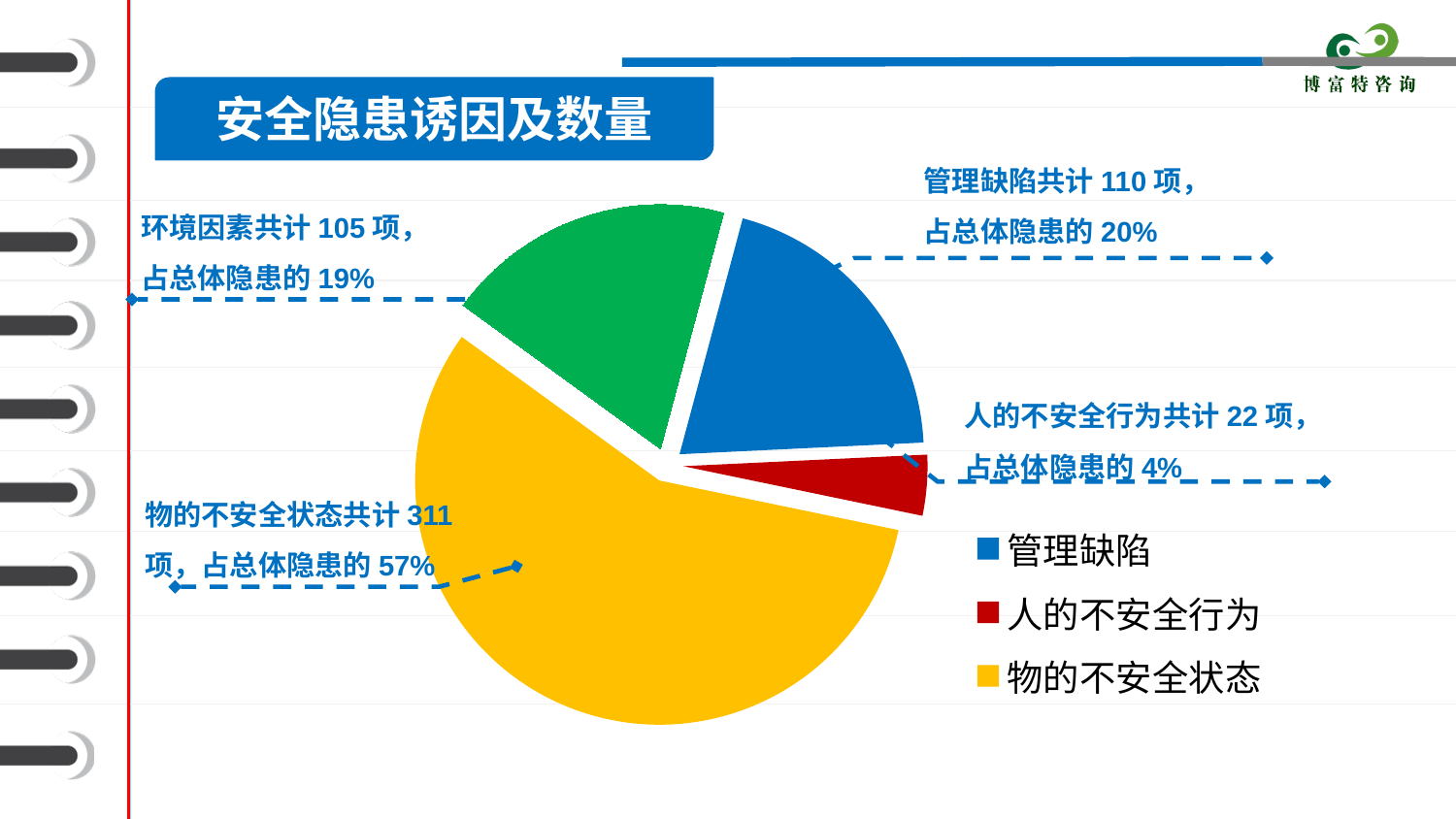

安全隐患诱因及数量
管理缺陷共计110项，
占总体隐患的20%

环境因素共计105项，
占总体隐患的19%

### Chart

| Category | 销售额 |
|---|---|
| 管理缺陷 | 110.0 |
| 人的不安全行为 | 22.0 |
| 物的不安全状态 | 311.0 |
| 环境因素 | 105.0 |
人的不安全行为共计22项，
占总体隐患的4%

物的不安全状态共计311项，占总体隐患的57%